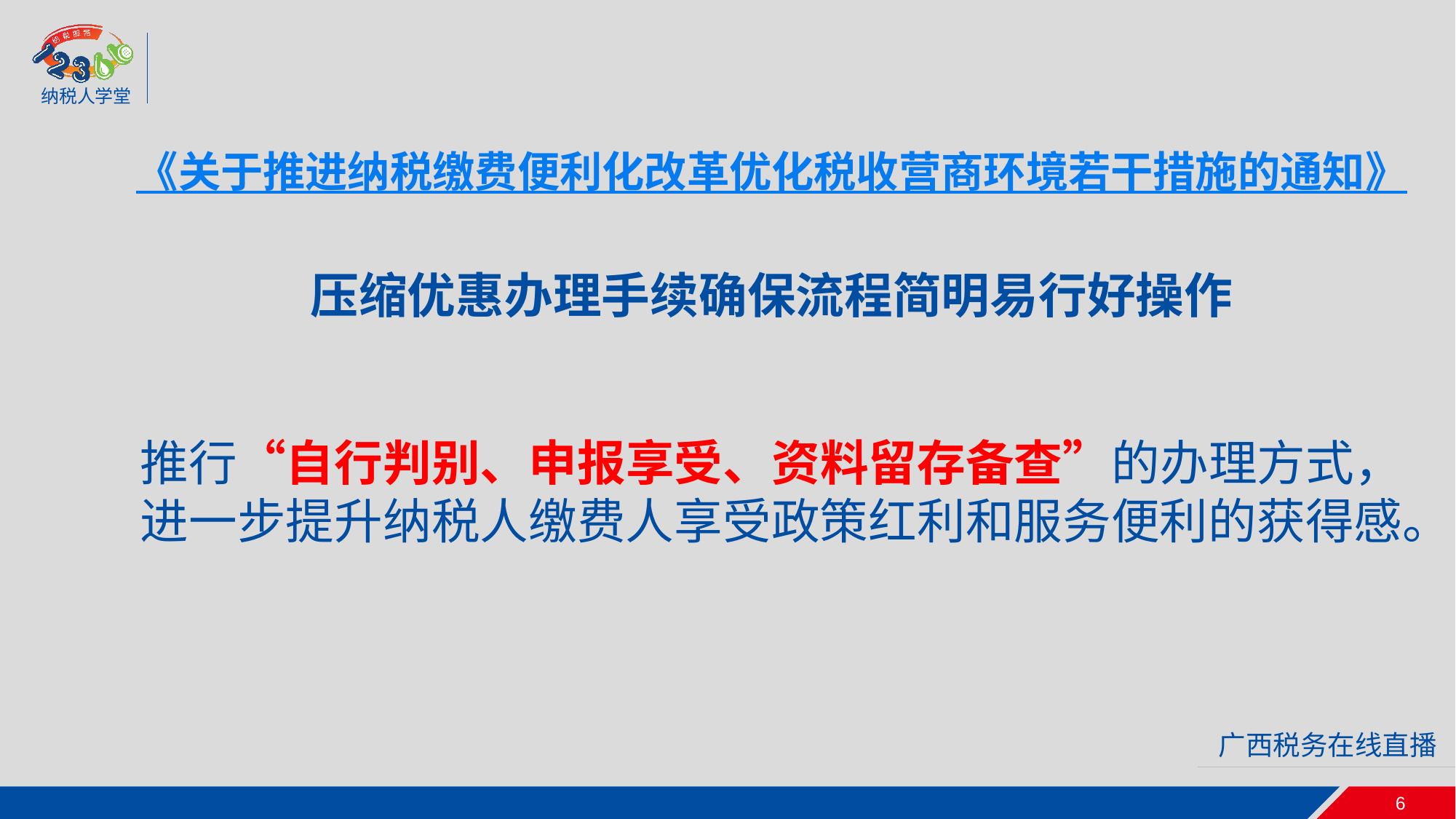

《关于推进纳税缴费便利化改革优化税收营商环境若干措施的通知》

压缩优惠办理手续确保流程简明易行好操作

推行“自行判别、申报享受、资料留存备查”的办理方式，
进一步提升纳税人缴费人享受政策红利和服务便利的获得感。